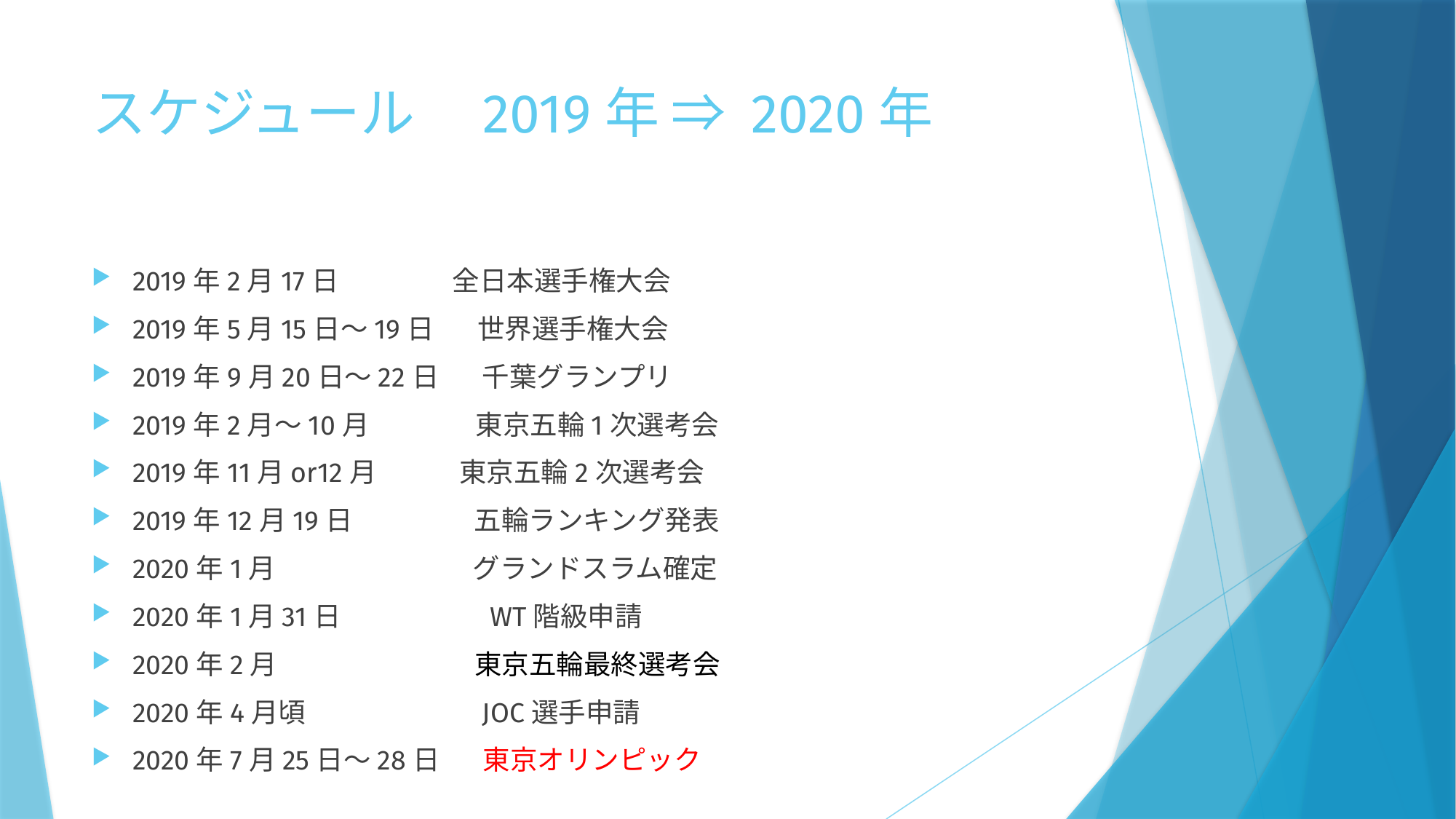

# スケジュール　2019年 ⇒ 2020年
2019年2月17日              　全日本選手権大会
2019年5月15日～19日       世界選手権大会
2019年9月20日～22日       千葉グランプリ
2019年2月～10月　    　　東京五輪1次選考会
2019年11月or12月         　東京五輪2次選考会
2019年12月19日　　  　　五輪ランキング発表
2020年1月　　　　　　 　グランドスラム確定
2020年1月31日　　　　 　WT階級申請
2020年2月　　　　　　 　東京五輪最終選考会
2020年4月頃　　　　　 　JOC選手申請
2020年7月25日～28日       東京オリンピック